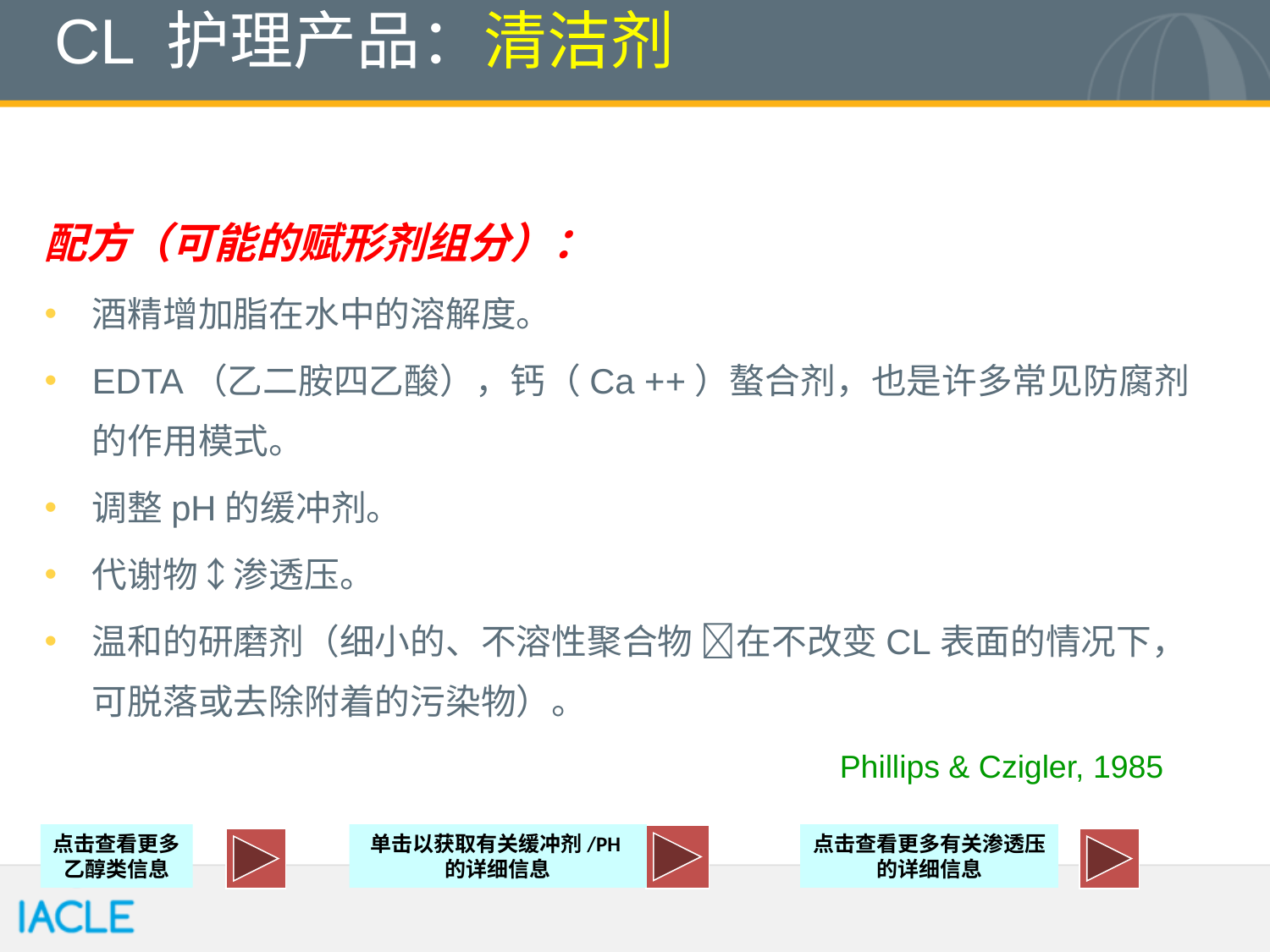

CL 护理产品：清洁剂
配方（可能的赋形剂组分）：
酒精增加脂在水中的溶解度。
EDTA（乙二胺四乙酸），钙（Ca ++）螯合剂，也是许多常见防腐剂的作用模式。
调整pH的缓冲剂。
代谢物↕渗透压。
温和的研磨剂（细小的、不溶性聚合物 →在不改变CL表面的情况下，可脱落或去除附着的污染物）。
Phillips & Czigler, 1985

点击查看更多
乙醇类信息
单击以获取有关缓冲剂/PH的详细信息
点击查看更多有关渗透压
的详细信息